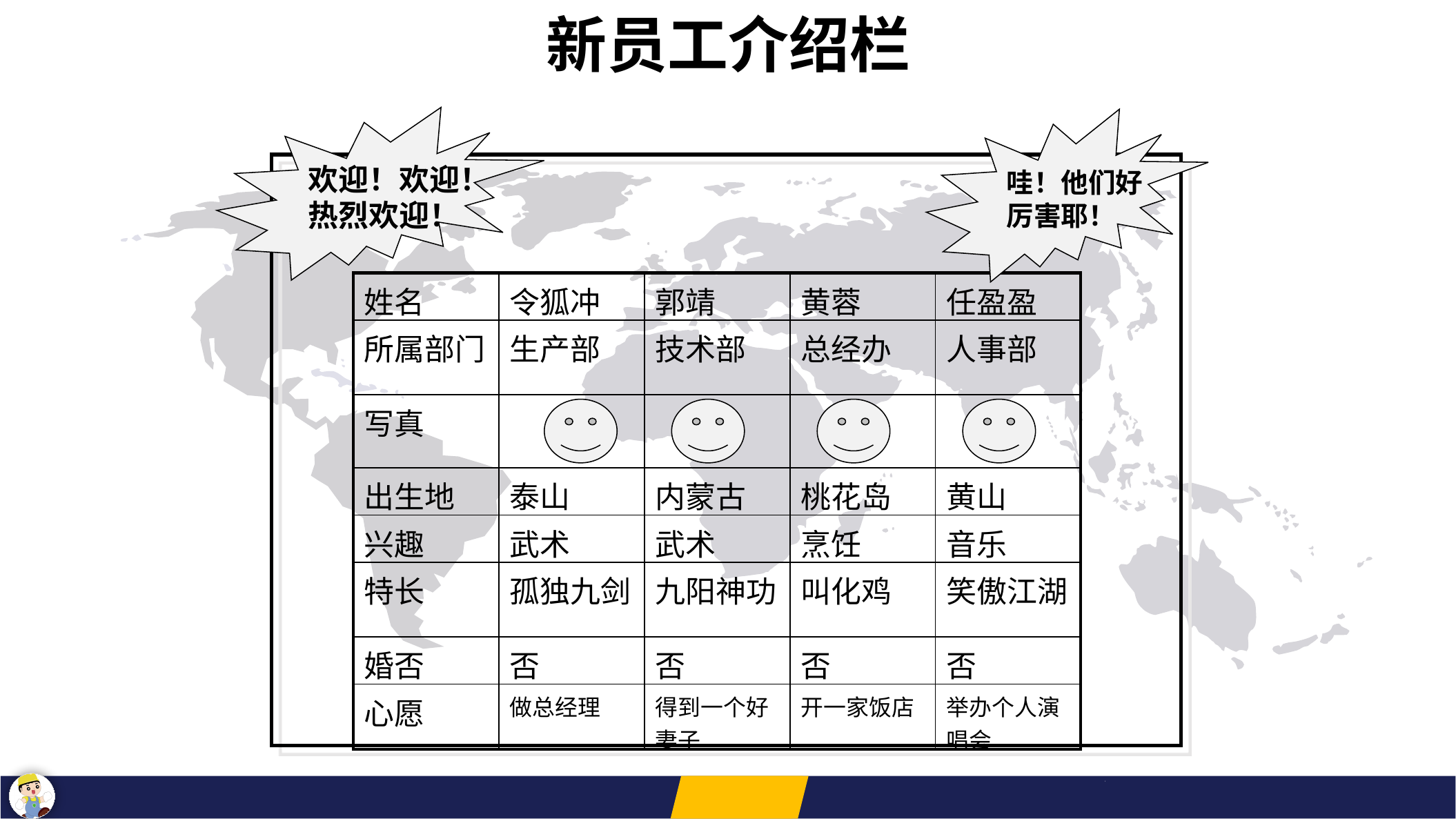

新员工介绍栏
欢迎！欢迎！
热烈欢迎！
哇！他们好
厉害耶！

| 姓名 | 令狐冲 | 郭靖 | 黄蓉 | 任盈盈 |
| --- | --- | --- | --- | --- |
| 所属部门 | 生产部 | 技术部 | 总经办 | 人事部 |
| 写真 |  |  |  |  |
| 出生地 | 泰山 | 内蒙古 | 桃花岛 | 黄山 |
| 兴趣 | 武术 | 武术 | 烹饪 | 音乐 |
| 特长 | 孤独九剑 | 九阳神功 | 叫化鸡 | 笑傲江湖 |
| 婚否 | 否 | 否 | 否 | 否 |
| 心愿 | 做总经理 | 得到一个好妻子 | 开一家饭店 | 举办个人演唱会 |